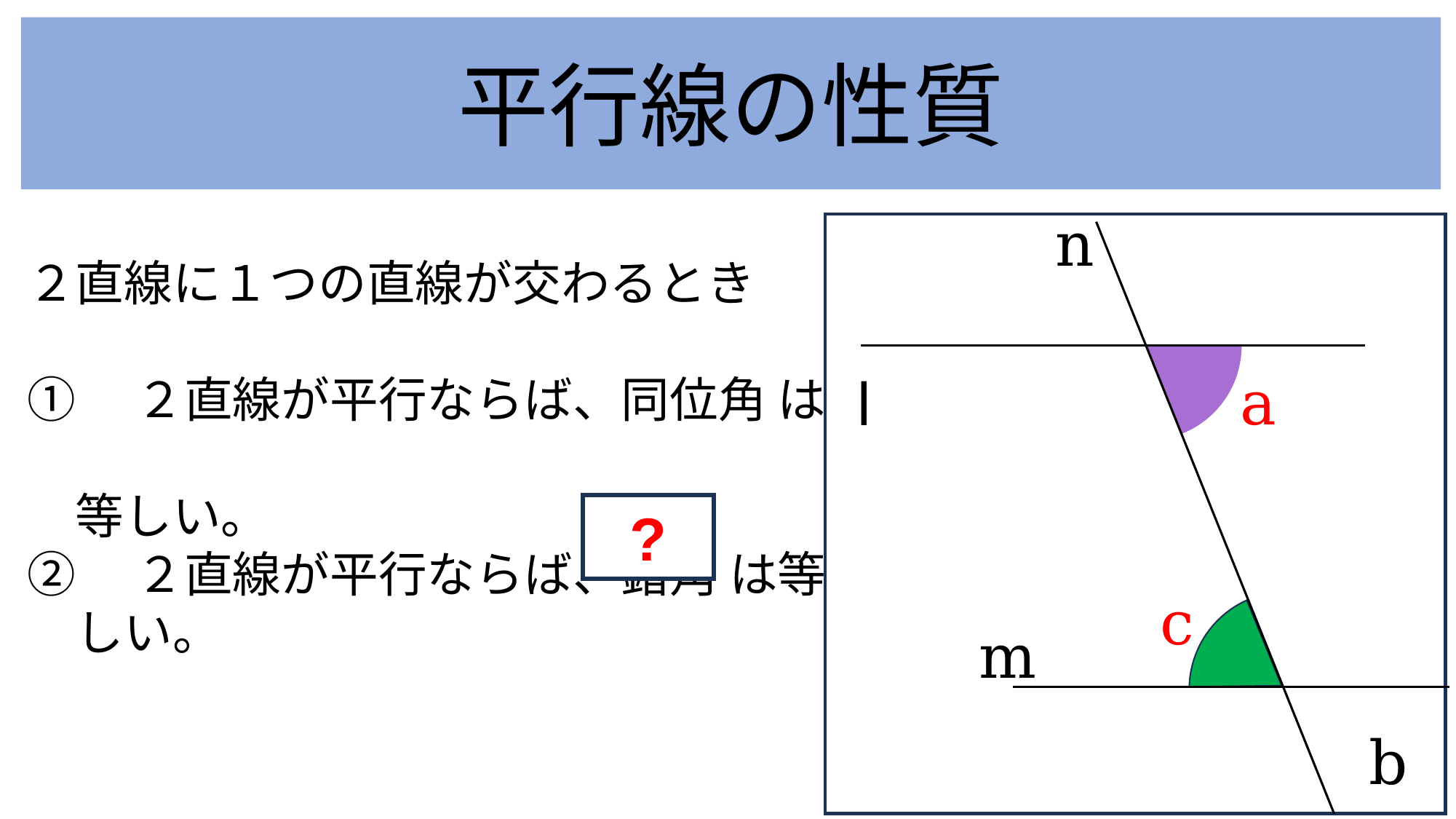

平行線の性質
n
a
l
c
m

b

２直線に１つの直線が交わるとき

①　２直線が平行ならば、同位角 は
　等しい。
②　２直線が平行ならば、錯角 は等
　しい。
?